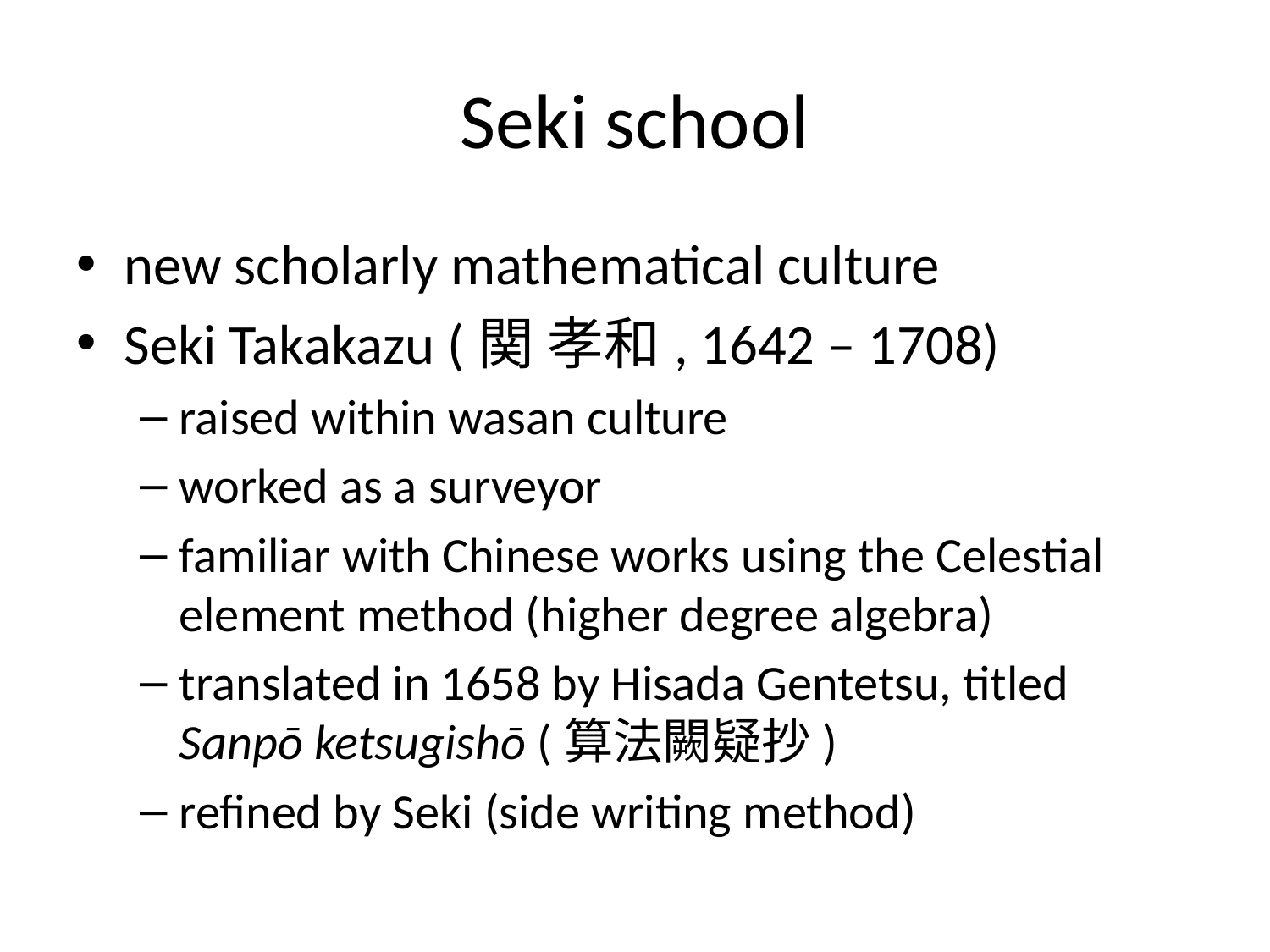

# Seki school
new scholarly mathematical culture
Seki Takakazu (関 孝和, 1642 – 1708)
raised within wasan culture
worked as a surveyor
familiar with Chinese works using the Celestial element method (higher degree algebra)
translated in 1658 by Hisada Gentetsu, titled Sanpō ketsugishō (算法闕疑抄)
refined by Seki (side writing method)